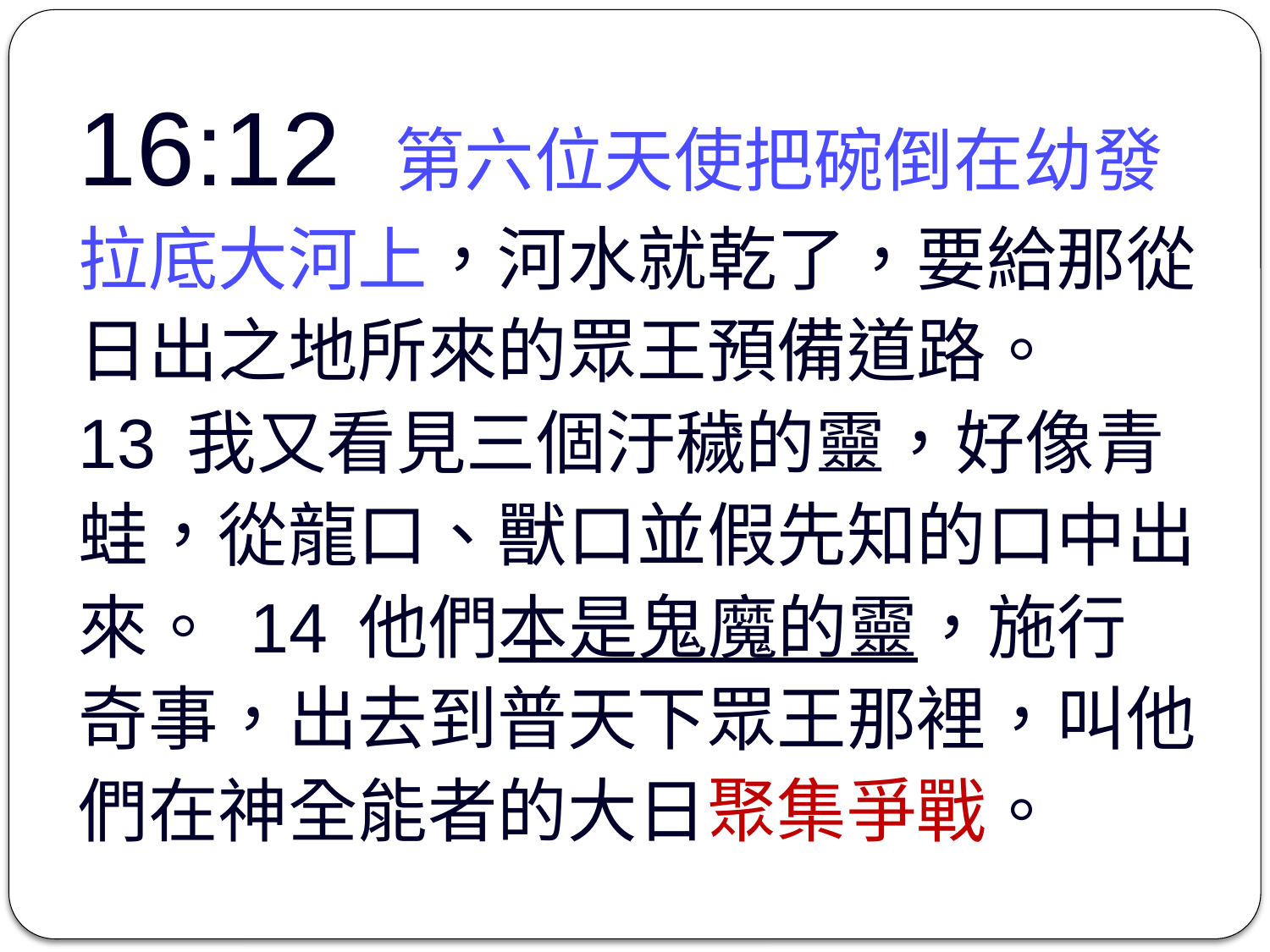

16:12 第六位天使把碗倒在幼發拉底大河上，河水就乾了，要給那從日出之地所來的眾王預備道路。 13 我又看見三個汙穢的靈，好像青蛙，從龍口、獸口並假先知的口中出來。 14 他們本是鬼魔的靈，施行奇事，出去到普天下眾王那裡，叫他們在神全能者的大日聚集爭戰。